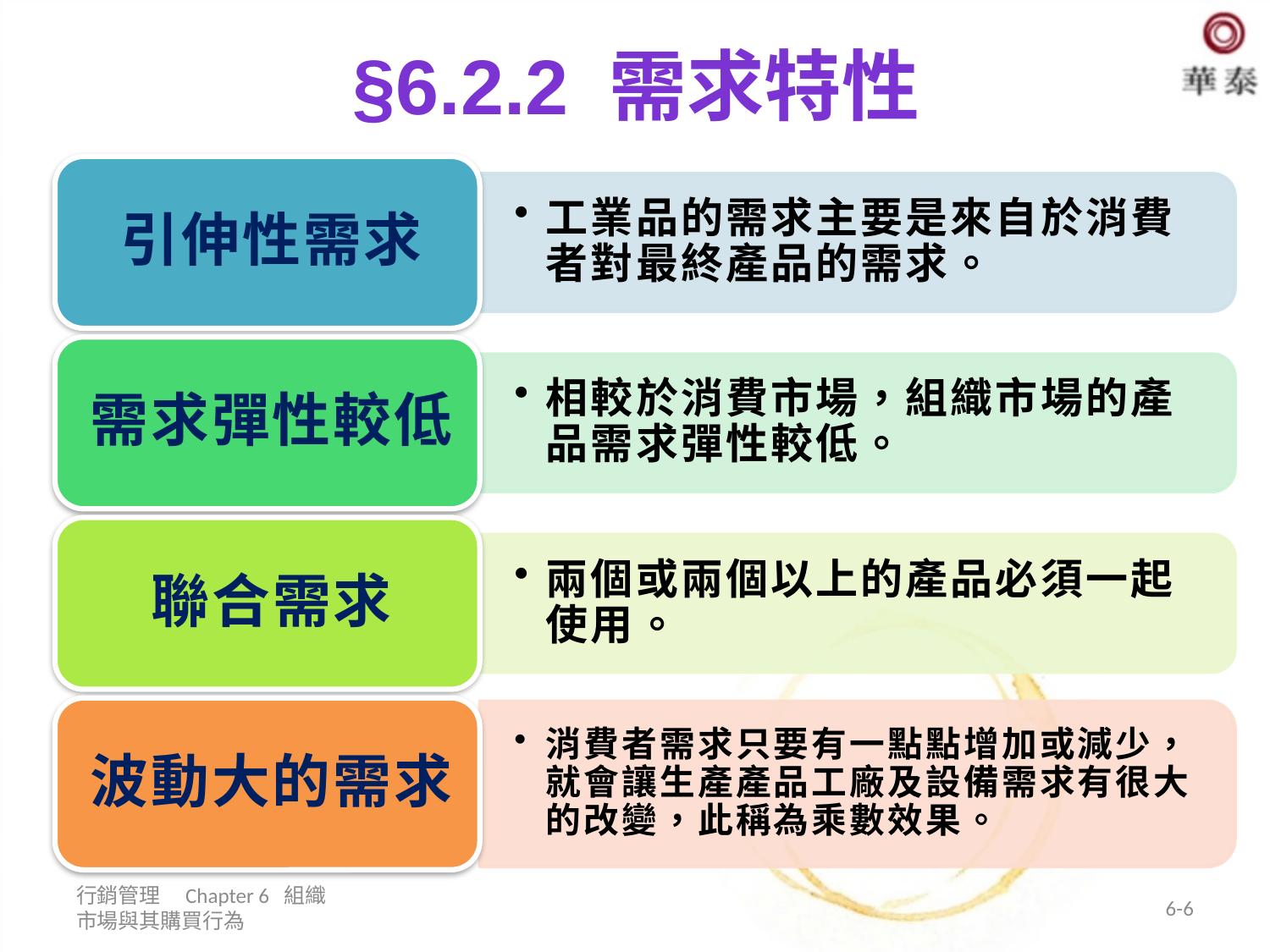

# §6.2.2 需求特性
工業品的需求主要是來自於消費者對最終產品的需求。
引伸性需求
相較於消費市場，組織市場的產品需求彈性較低。
需求彈性較低
兩個或兩個以上的產品必須一起使用。
聯合需求
消費者需求只要有一點點增加或減少，就會讓生產產品工廠及設備需求有很大的改變，此稱為乘數效果。
波動大的需求
行銷管理   Chapter 6  組織市場與其購買行為
6-6